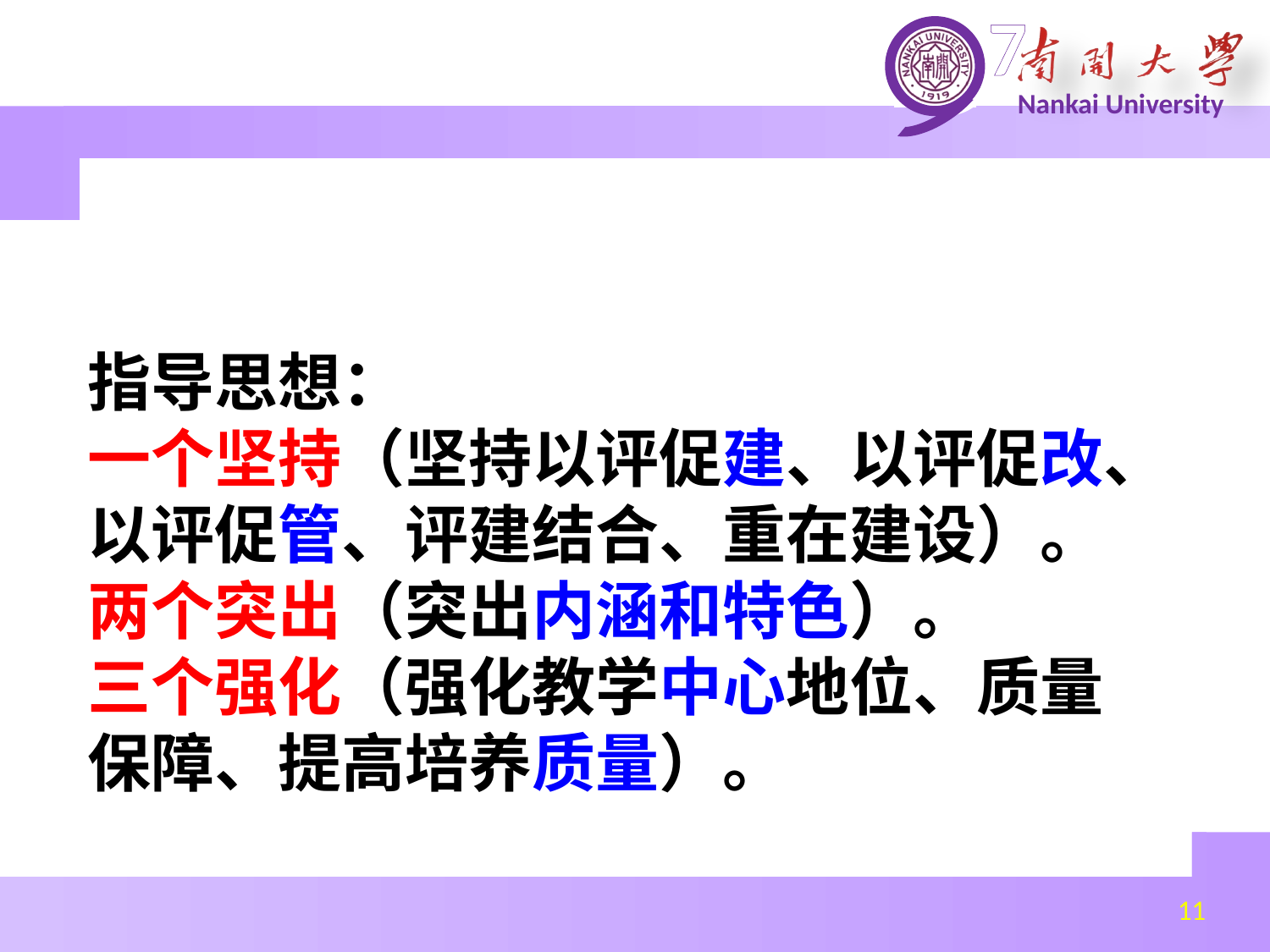

指导思想：
一个坚持（坚持以评促建、以评促改、以评促管、评建结合、重在建设）。
两个突出（突出内涵和特色）。
三个强化（强化教学中心地位、质量保障、提高培养质量）。